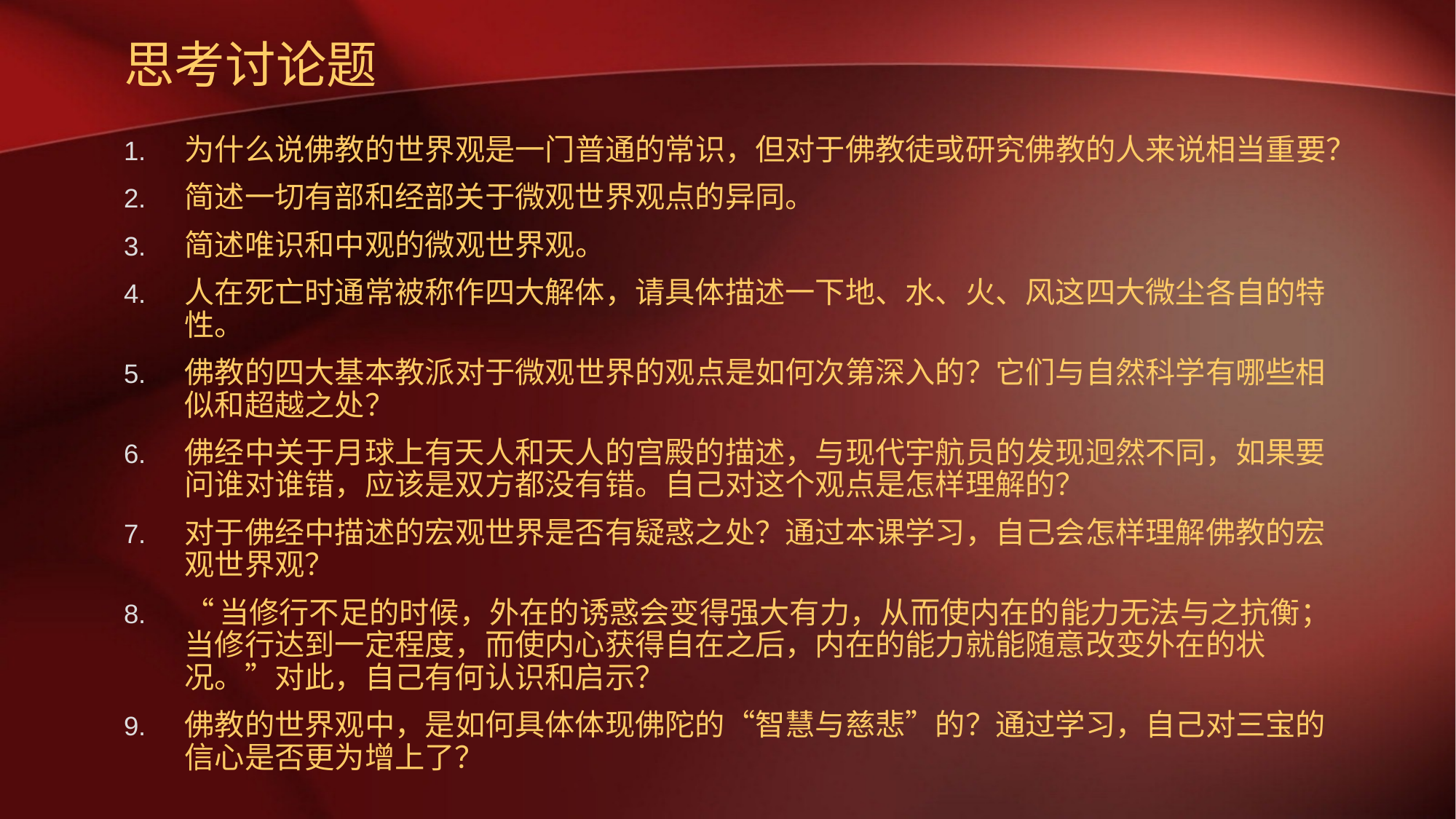

# 思考讨论题
为什么说佛教的世界观是一门普通的常识，但对于佛教徒或研究佛教的人来说相当重要？
简述一切有部和经部关于微观世界观点的异同。
简述唯识和中观的微观世界观。
人在死亡时通常被称作四大解体，请具体描述一下地、水、火、风这四大微尘各自的特性。
佛教的四大基本教派对于微观世界的观点是如何次第深入的？它们与自然科学有哪些相似和超越之处？
佛经中关于月球上有天人和天人的宫殿的描述，与现代宇航员的发现迥然不同，如果要问谁对谁错，应该是双方都没有错。自己对这个观点是怎样理解的？
对于佛经中描述的宏观世界是否有疑惑之处？通过本课学习，自己会怎样理解佛教的宏观世界观？
“当修行不足的时候，外在的诱惑会变得强大有力，从而使内在的能力无法与之抗衡；当修行达到一定程度，而使内心获得自在之后，内在的能力就能随意改变外在的状况。”对此，自己有何认识和启示？
佛教的世界观中，是如何具体体现佛陀的“智慧与慈悲”的？通过学习，自己对三宝的信心是否更为增上了？